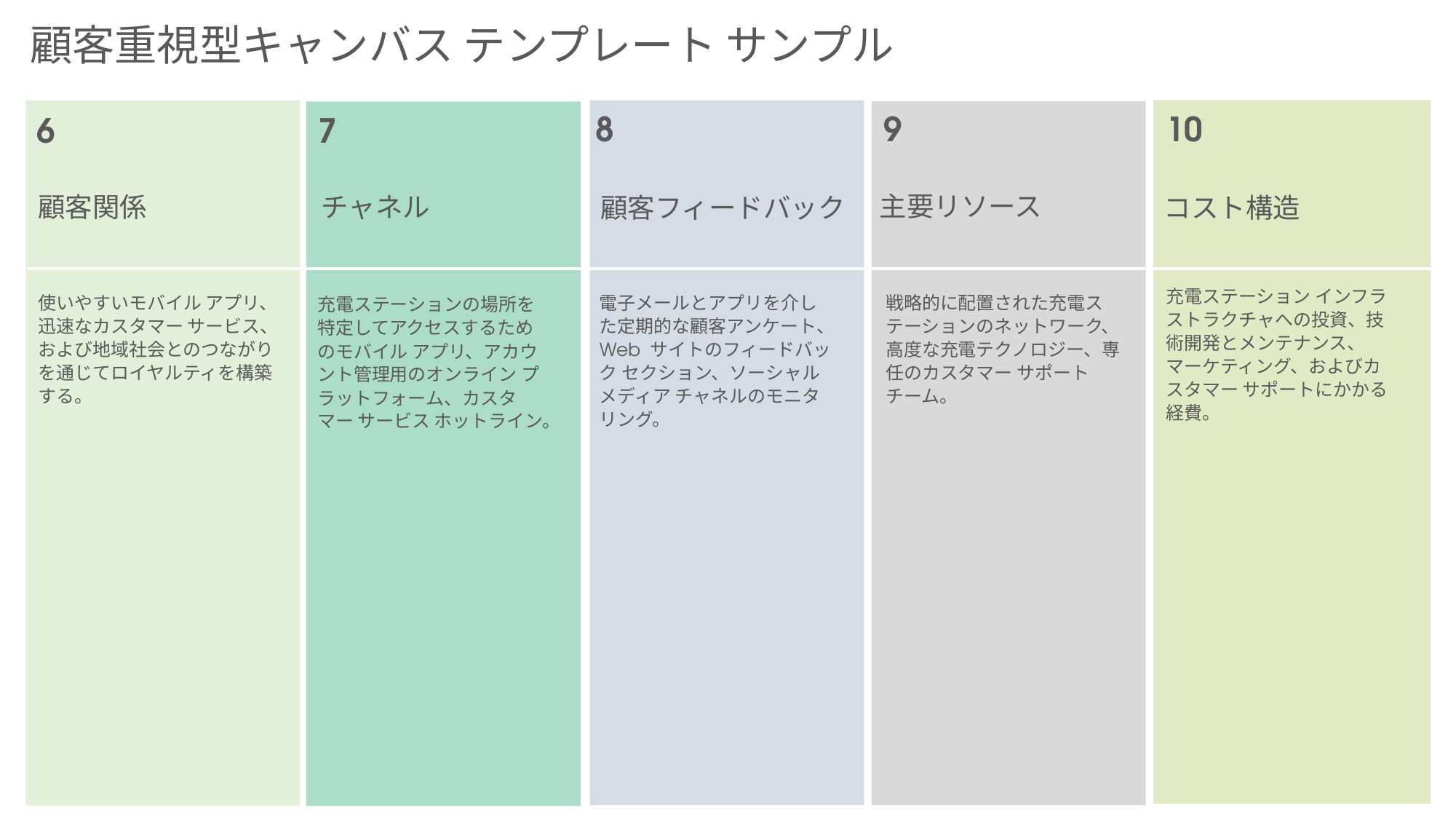

顧客重視型キャンバス テンプレート サンプル
8

9
10

7

6

主要リソース
顧客関係
チャネル
コスト構造
顧客フィードバック
充電ステーション インフラストラクチャへの投資、技術開発とメンテナンス、マーケティング、およびカスタマー サポートにかかる経費。
使いやすいモバイル アプリ、迅速なカスタマー サービス、および地域社会とのつながりを通じてロイヤルティを構築する。
電子メールとアプリを介した定期的な顧客アンケート、Web サイトのフィードバック セクション、ソーシャル メディア チャネルのモニタリング。
戦略的に配置された充電ステーションのネットワーク、高度な充電テクノロジー、専任のカスタマー サポート チーム。
充電ステーションの場所を特定してアクセスするためのモバイル アプリ、アカウント管理用のオンライン プラットフォーム、カスタマー サービス ホットライン。